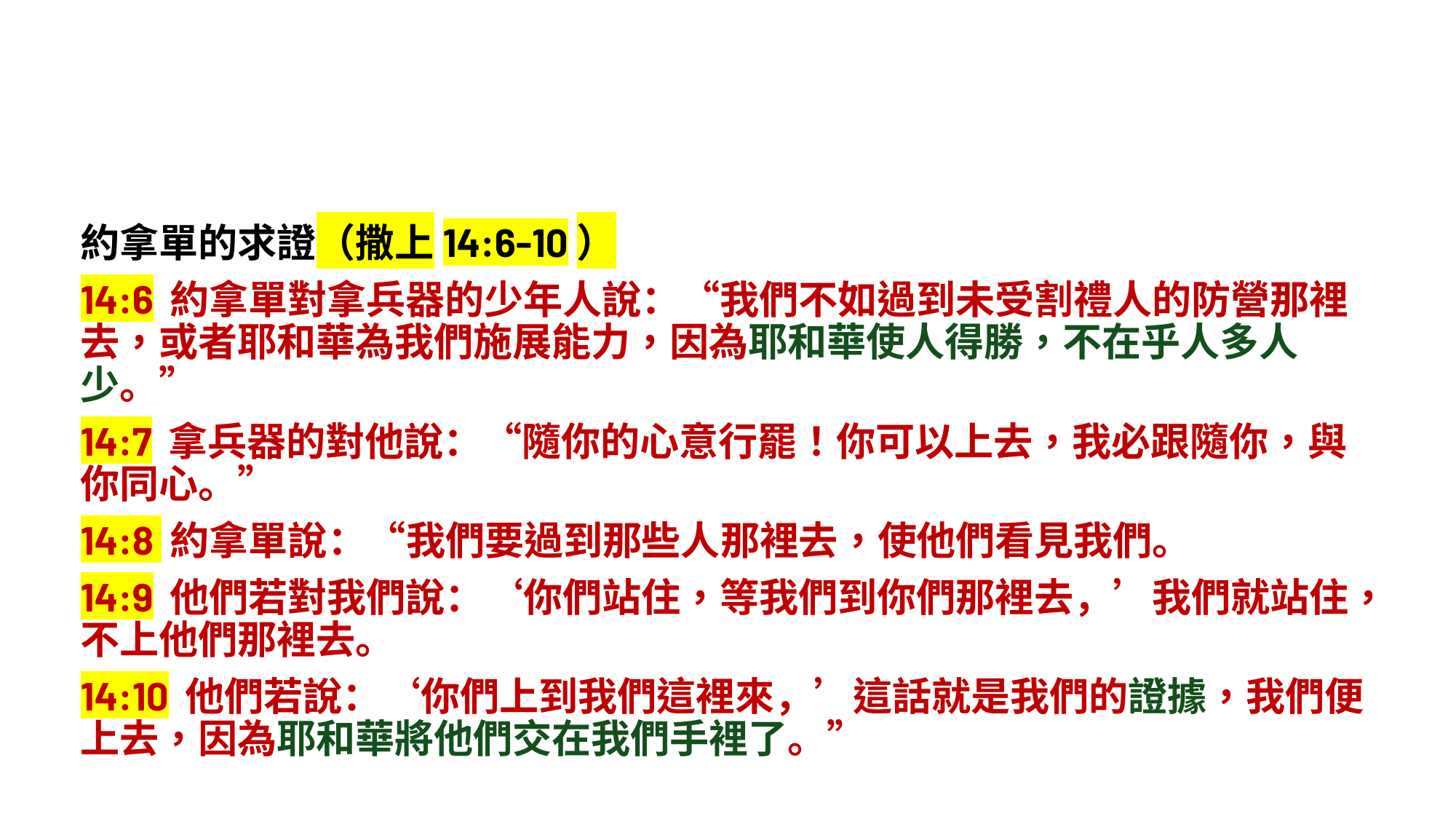

約拿單的求證（撒上14:6-10）
14:6 約拿單對拿兵器的少年人說：“我們不如過到未受割禮人的防營那裡去，或者耶和華為我們施展能力，因為耶和華使人得勝，不在乎人多人少。”
14:7 拿兵器的對他說：“隨你的心意行罷！你可以上去，我必跟隨你，與你同心。”
14:8 約拿單說：“我們要過到那些人那裡去，使他們看見我們。
14:9 他們若對我們說：‘你們站住，等我們到你們那裡去，’我們就站住，不上他們那裡去。
14:10 他們若說：‘你們上到我們這裡來，’這話就是我們的證據，我們便上去，因為耶和華將他們交在我們手裡了。”